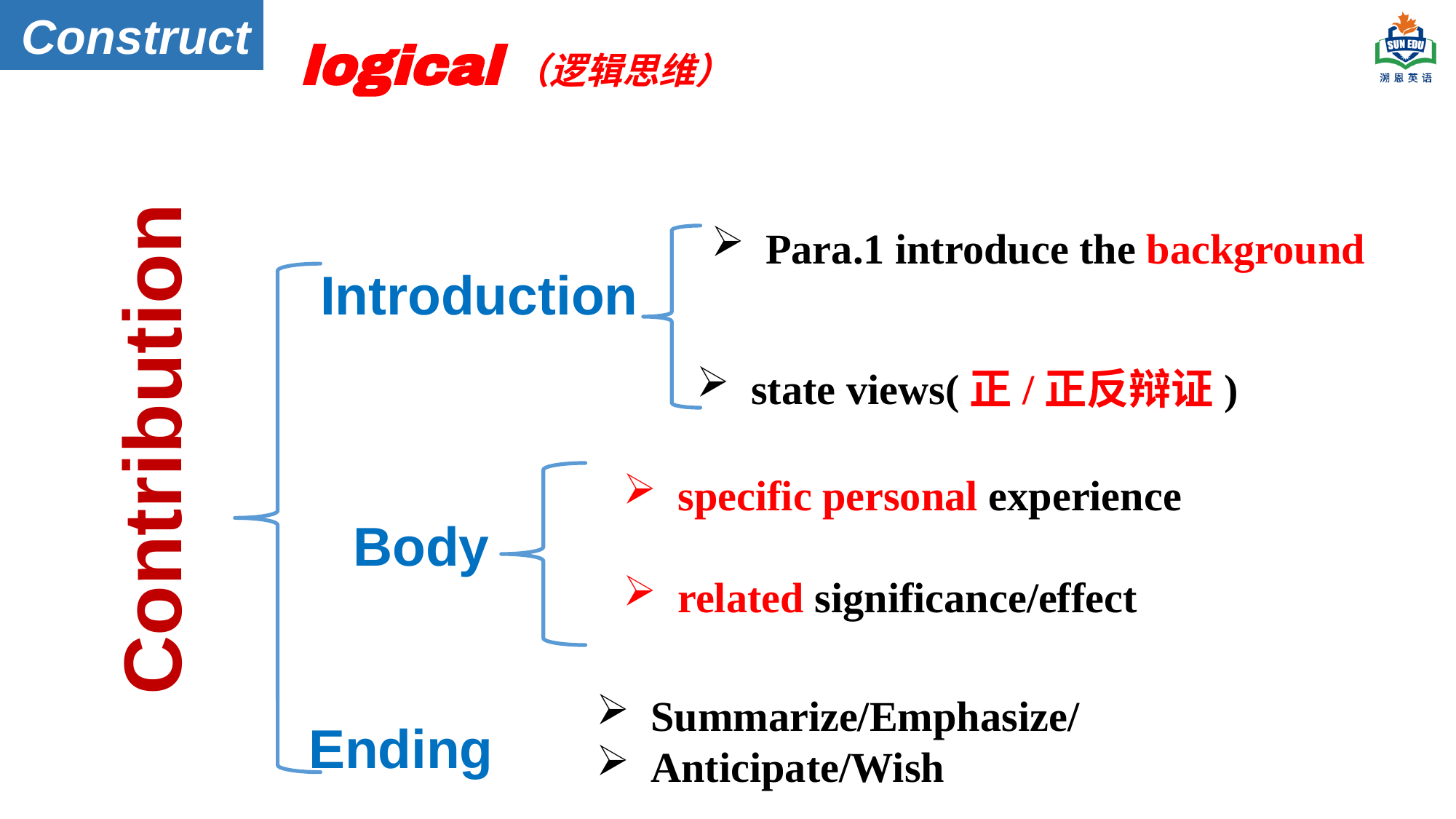

Construct
logical（逻辑思维）
Para.1 introduce the background

Introduction

Contribution
state views(正/正反辩证)

specific personal experience

related significance/effect
Body
Summarize/Emphasize/
Anticipate/Wish
Ending